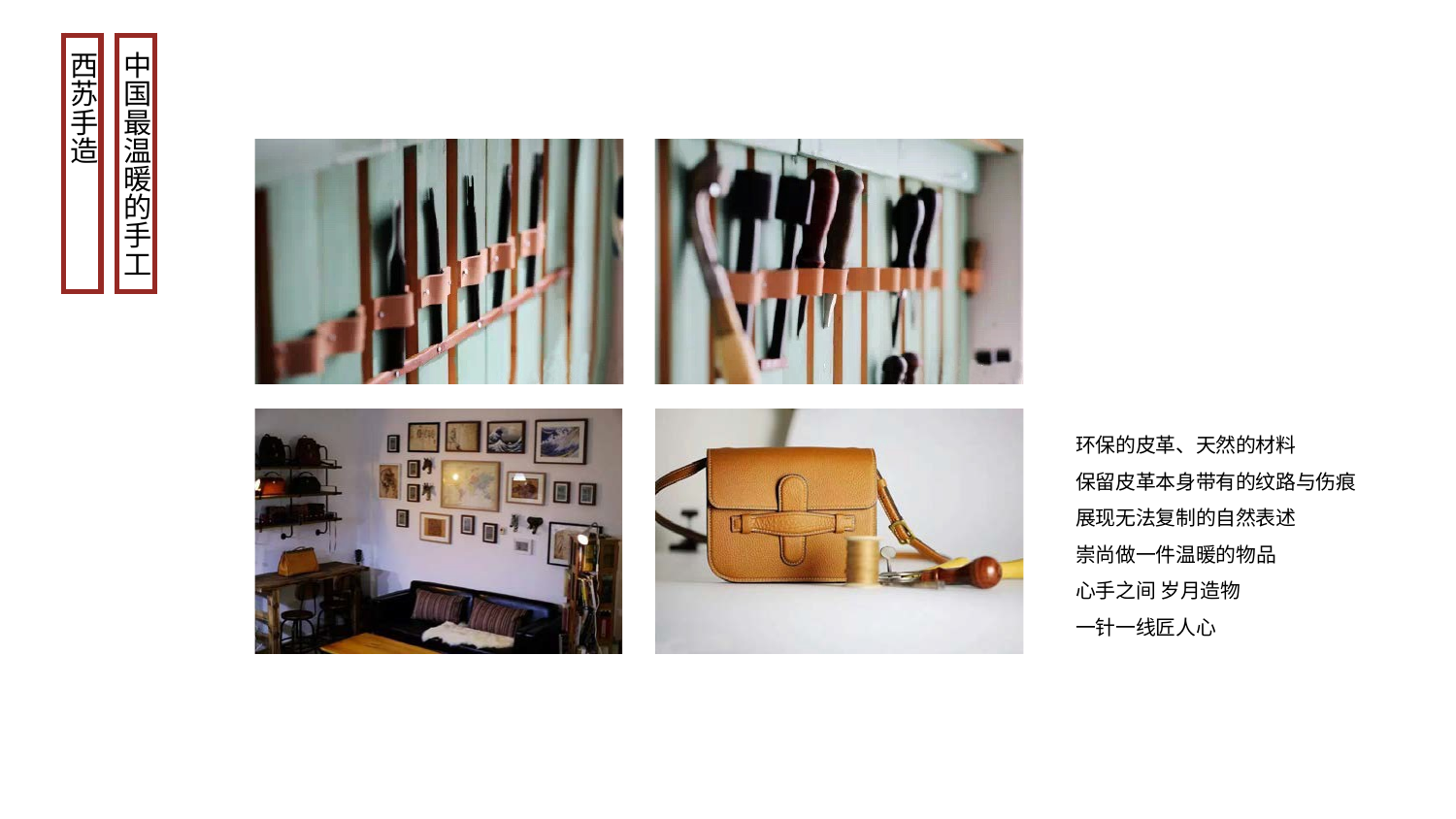

| 西苏手造 |  | 中国最温暖的手工 |
| --- | --- | --- |

环保的皮革、天然的材料
保留皮革本身带有的纹路与伤痕 展现无法复制的自然表述
崇尚做一件温暖的物品 心手之间岁月造物
一针一线匠人心